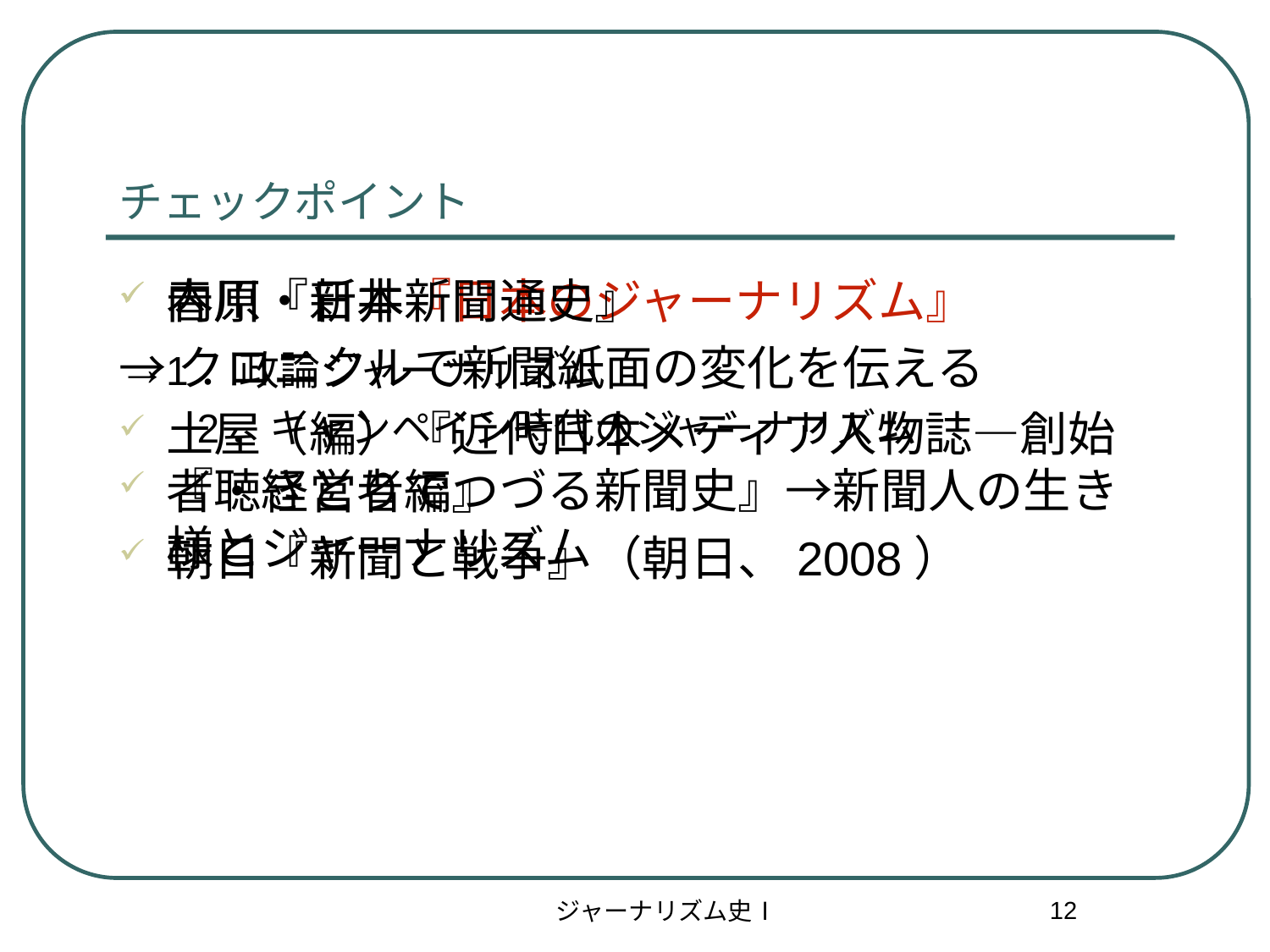

# チェックポイント
内川・新井『日本のジャーナリズム』
→1．政論ジャーナリズム
  　2．キャンペイン時代のジャーナリズム
『聴きとりでつづる新聞史』→新聞人の生き様とジャーナリズム
春原『日本新聞通史』
→クロニクルで新聞紙面の変化を伝える
土屋（編）『近代日本メディア人物誌―創始者・経営者編』
朝日『新聞と戦争』（朝日、2008）

12
ジャーナリズム史Ⅰ